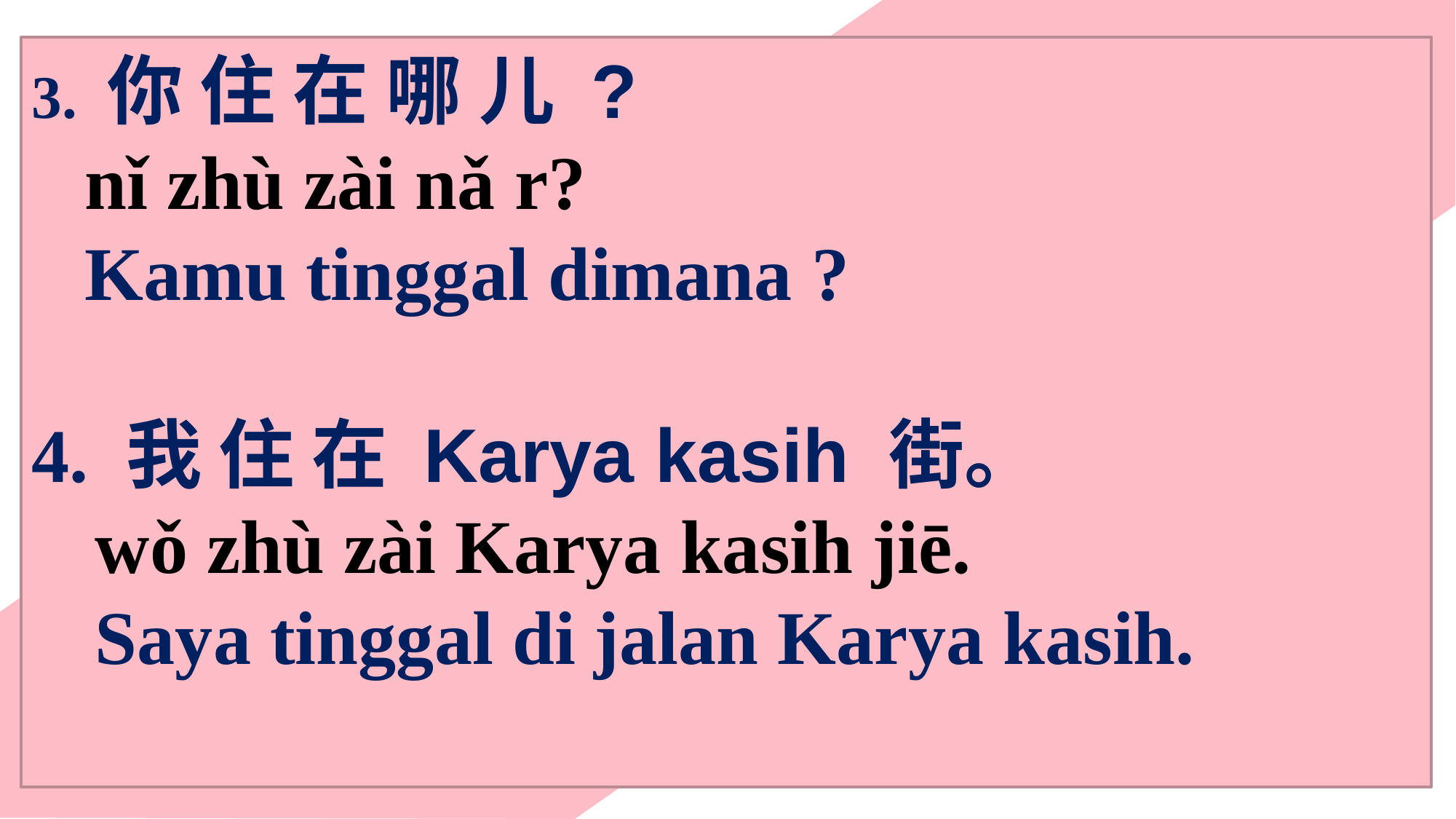

3. 你 住 在 哪 儿 ?
nǐ zhù zài nǎ r?
Kamu tinggal dimana ?

4. 我 住 在 Karya kasih 街。
wǒ zhù zài Karya kasih jiē.
Saya tinggal di jalan Karya kasih.